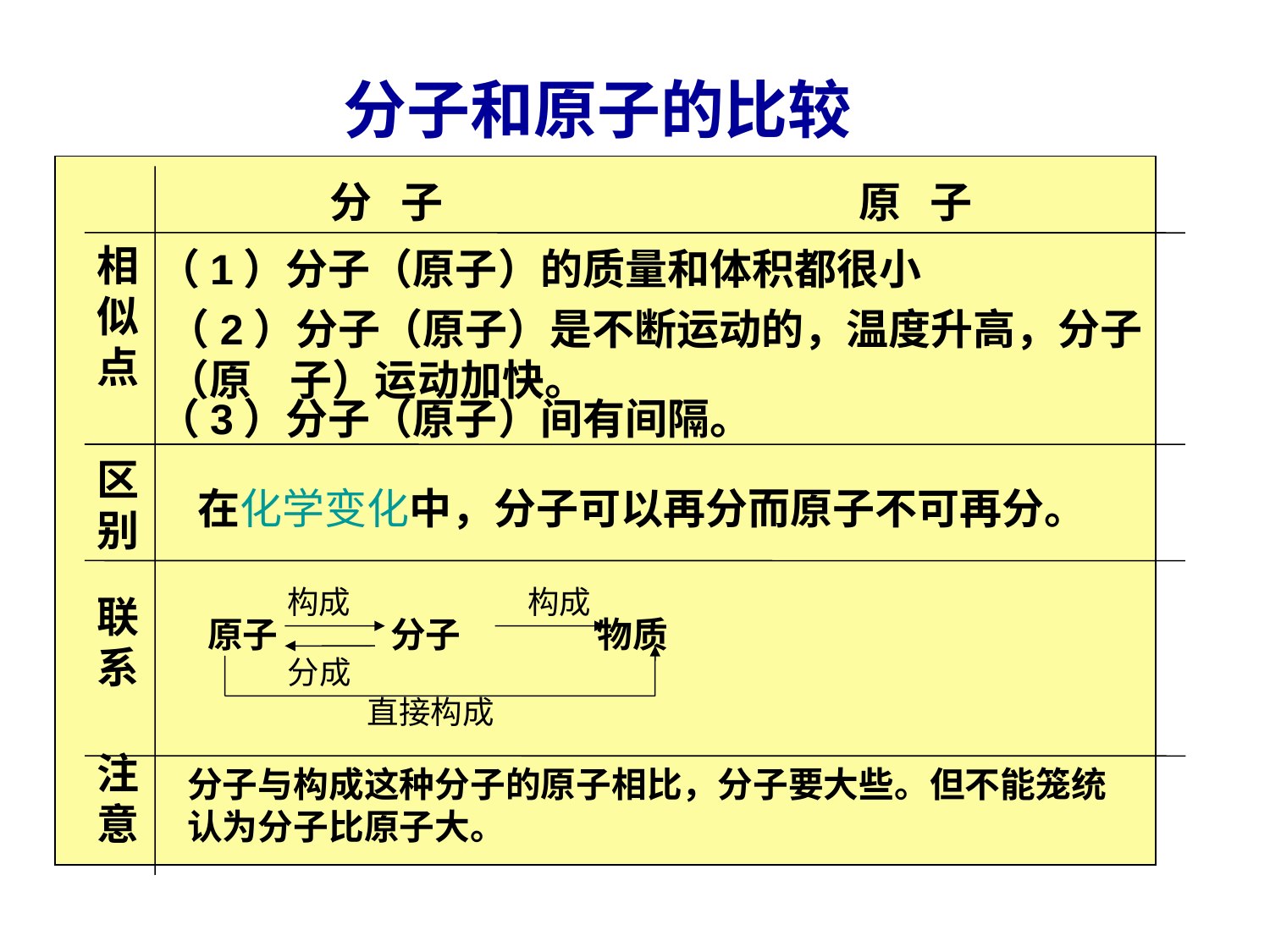

分子和原子的比较

分   子
原   子

相似点
（1）分子（原子）的质量和体积都很小
（1）原子的质量和体积都很小
（2）分子（原子）是不断运动的，温度升高，分子（原    子）运动加快。

（3）分子（原子）间有间隔。

区别
在化学变化中，分子可以再分而原子不可再分。

构成
构成
联系
原子              分子                 物质

分成

直接构成

注意

分子与构成这种分子的原子相比，分子要大些。但不能笼统认为分子比原子大。